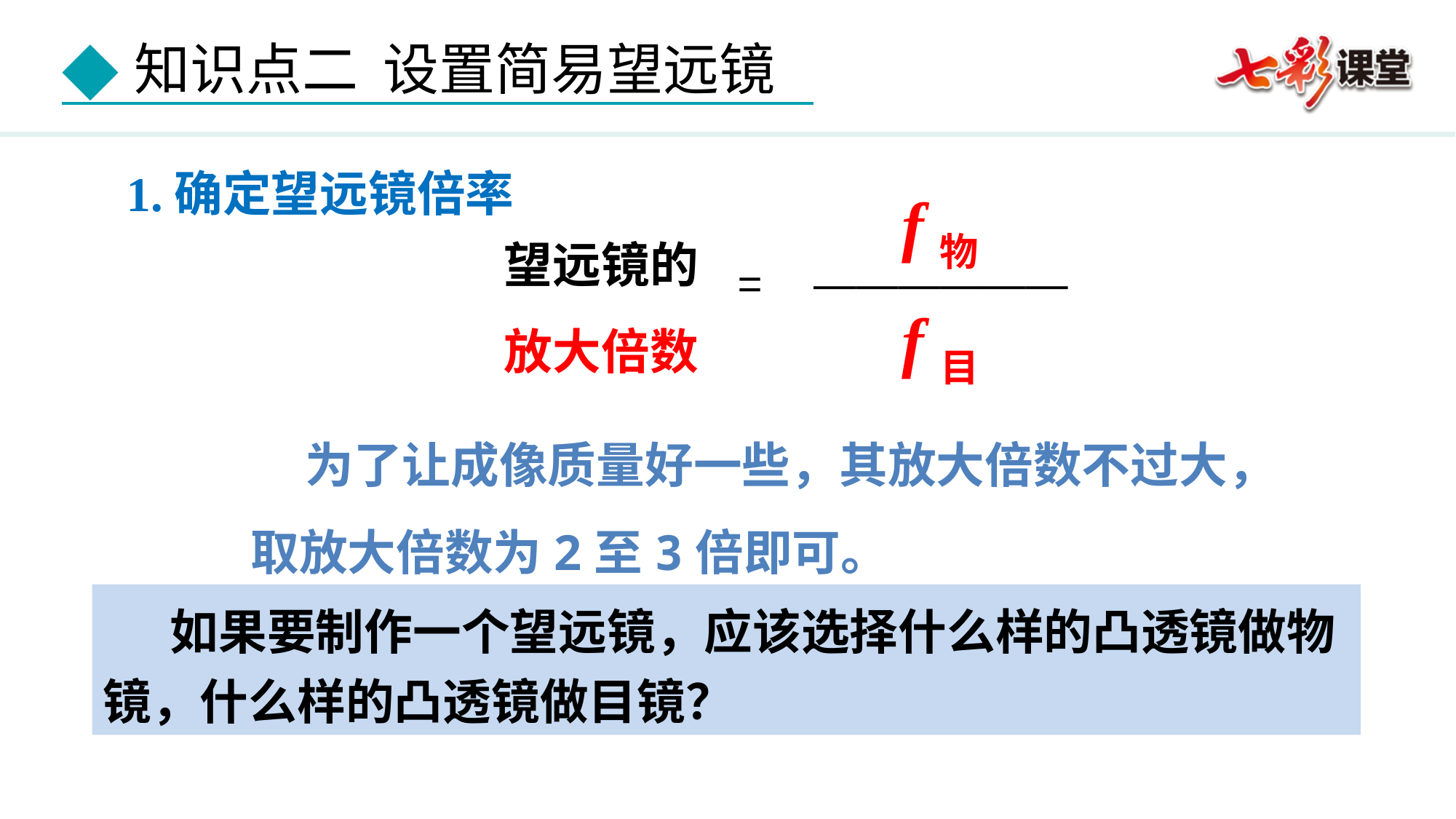

1.确定望远镜倍率
f物
望远镜的
放大倍数
=
——————
f目
为了让成像质量好一些，其放大倍数不过大，取放大倍数为2至3倍即可。
     如果要制作一个望远镜，应该选择什么样的凸透镜做物镜，什么样的凸透镜做目镜？